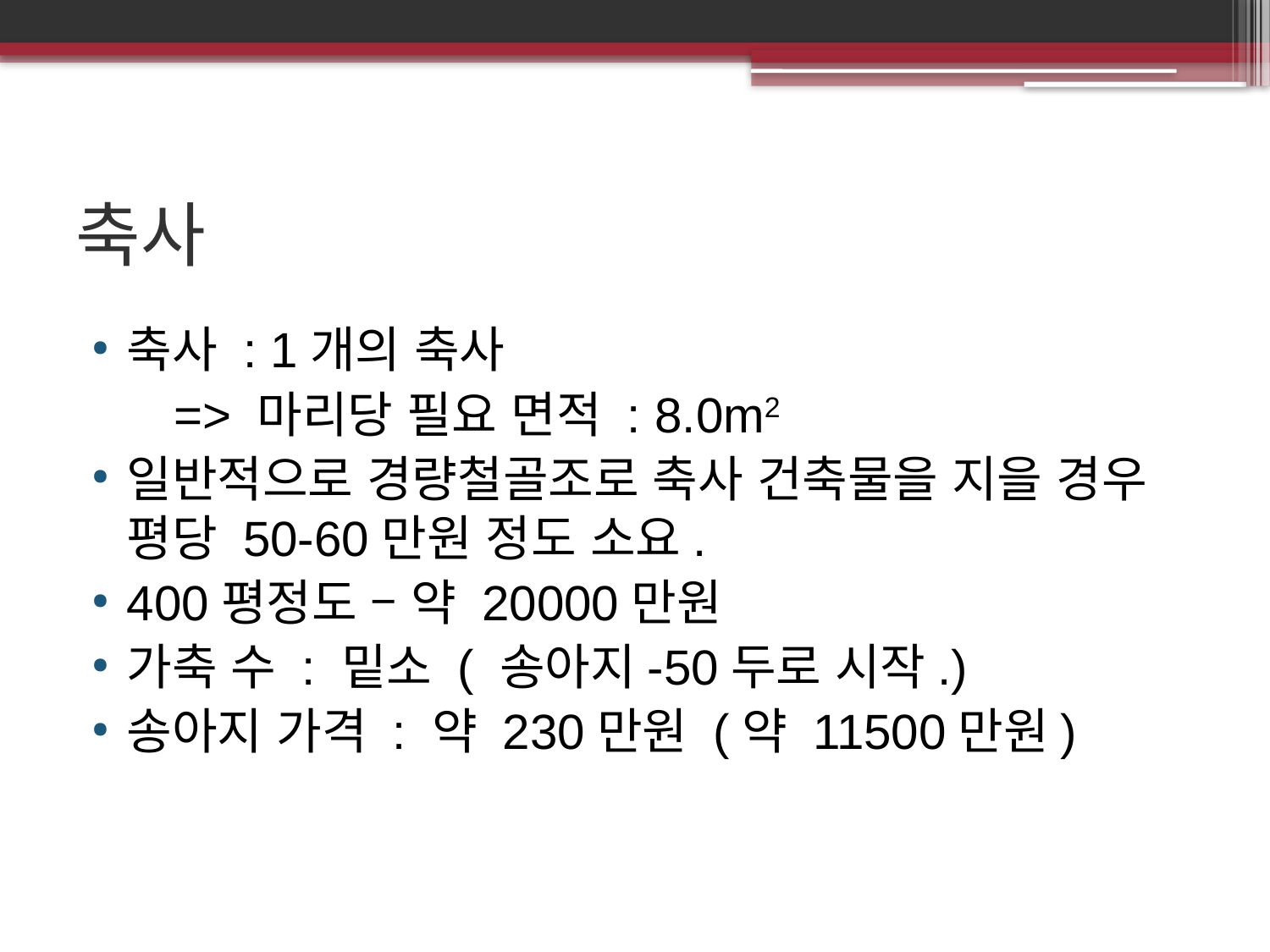

# 축사
축사 : 1개의 축사
      => 마리당 필요 면적 : 8.0m2
일반적으로 경량철골조로 축사 건축물을 지을 경우 평당 50-60만원 정도 소요.
400평정도 – 약 20000만원
가축 수 : 밑소 ( 송아지-50두로 시작.)
송아지 가격 : 약 230만원 (약 11500만원)